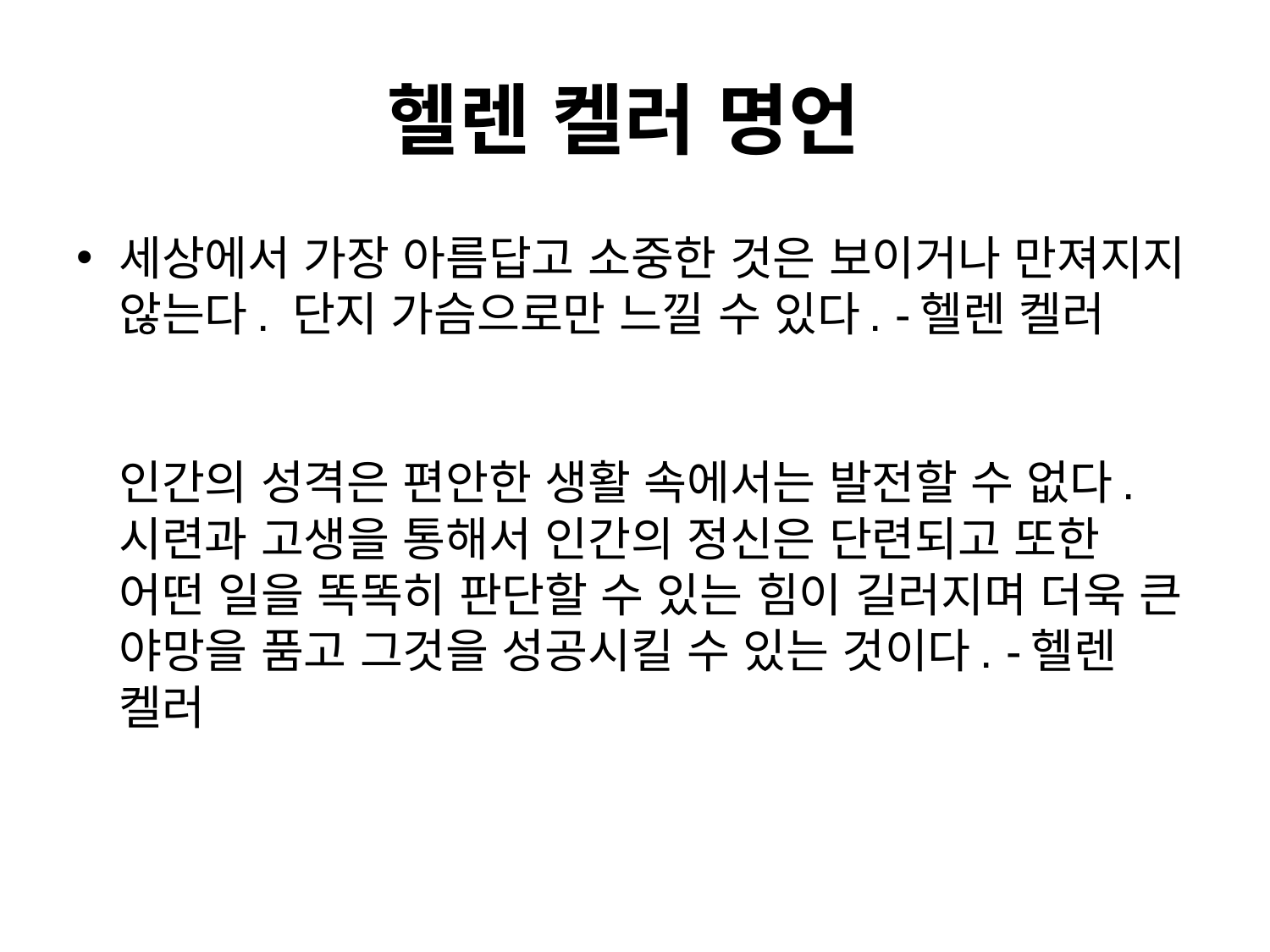

# 헬렌 켈러 명언
세상에서 가장 아름답고 소중한 것은 보이거나 만져지지 않는다. 단지 가슴으로만 느낄 수 있다. -헬렌 켈러
인간의 성격은 편안한 생활 속에서는 발전할 수 없다. 시련과 고생을 통해서 인간의 정신은 단련되고 또한 어떤 일을 똑똑히 판단할 수 있는 힘이 길러지며 더욱 큰 야망을 품고 그것을 성공시킬 수 있는 것이다. -헬렌 켈러